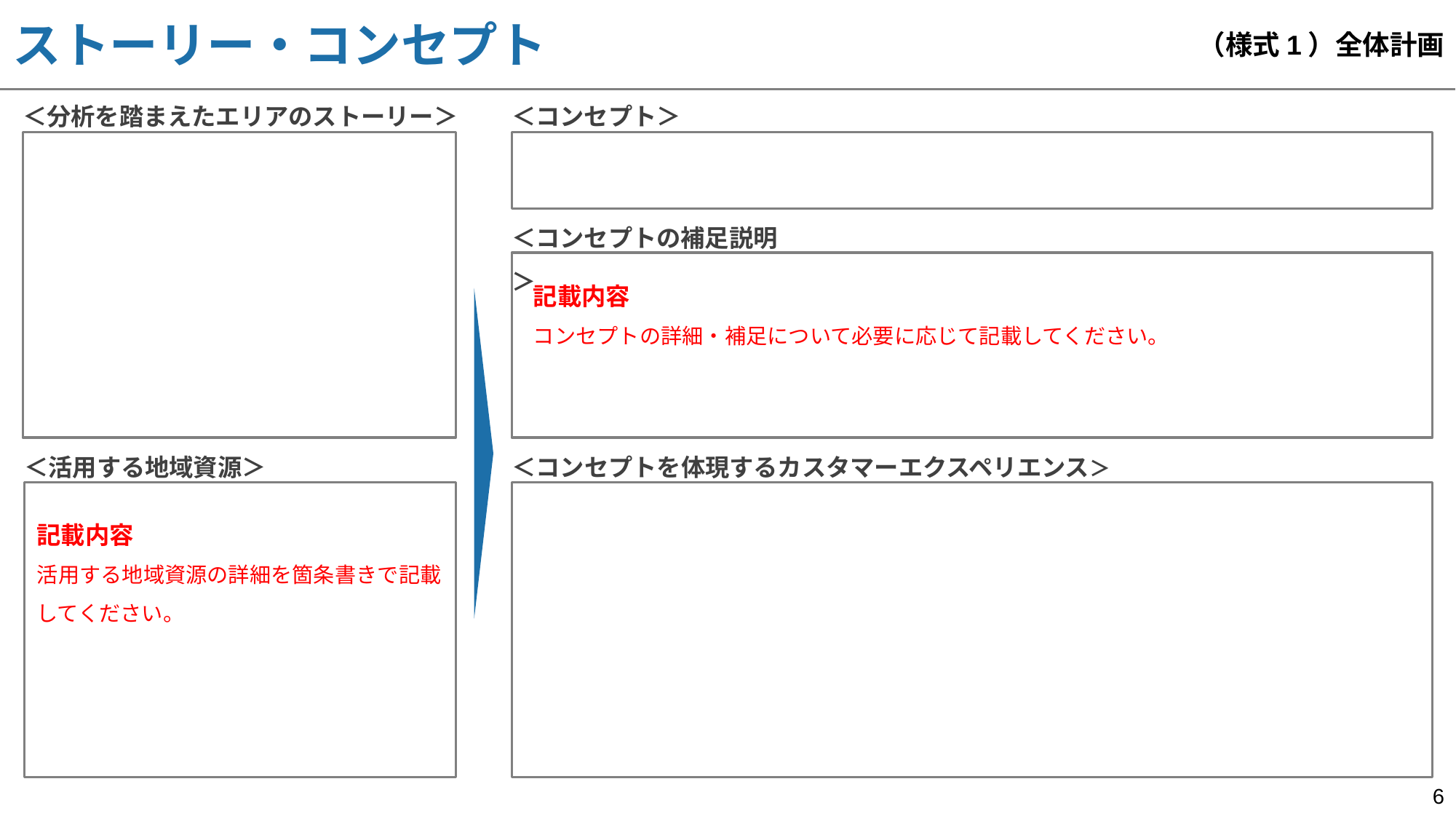

ストーリー・コンセプト
（様式1）全体計画
＜コンセプト＞
＜分析を踏まえたエリアのストーリー＞

＜コンセプトの補足説明＞

記載内容
コンセプトの詳細・補足について必要に応じて記載してください。
＜活用する地域資源＞
＜コンセプトを体現するカスタマーエクスペリエンス＞

記載内容
活用する地域資源の詳細を箇条書きで記載してください。
6